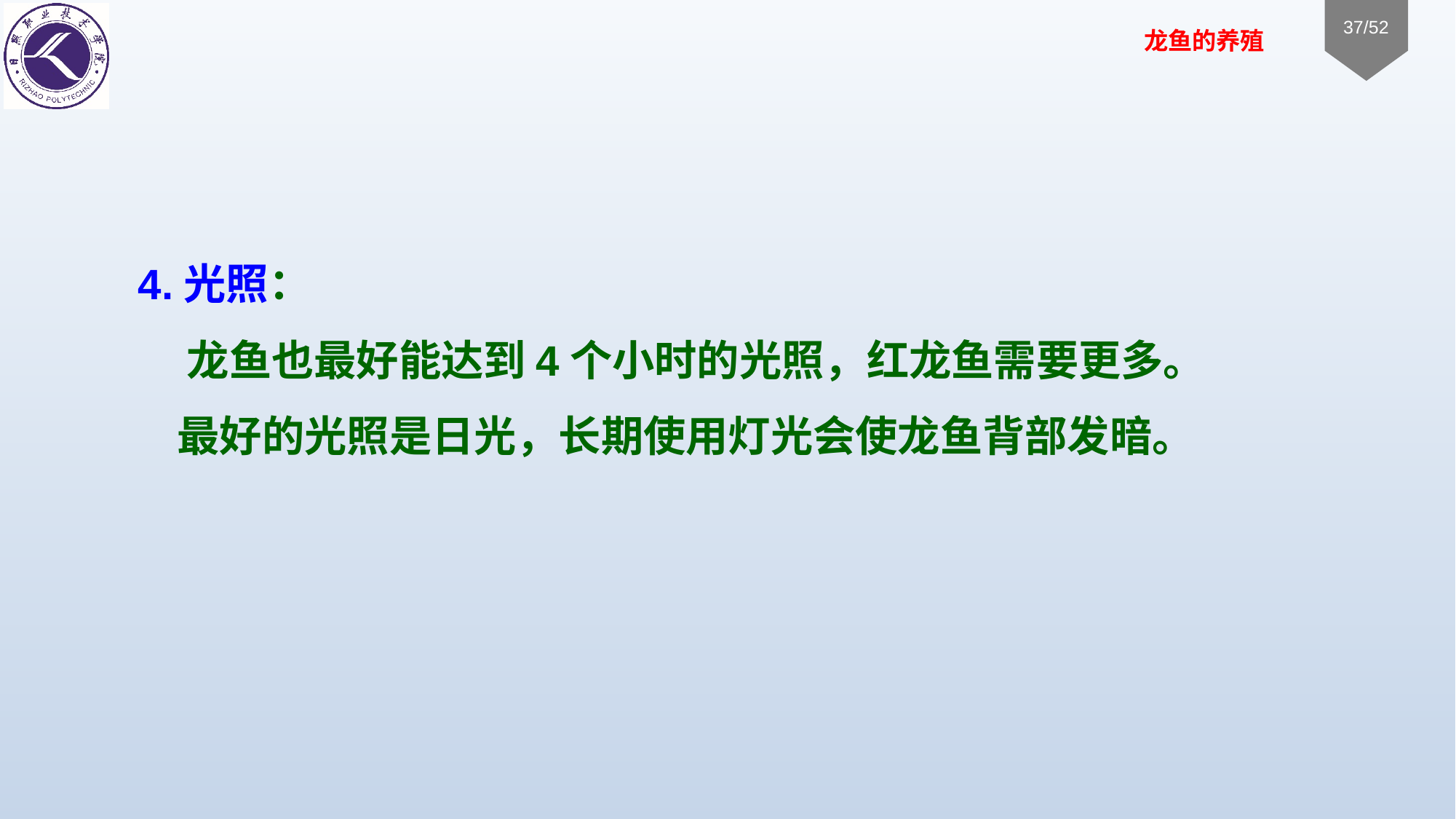

#
4.光照：
    龙鱼也最好能达到4个小时的光照，红龙鱼需要更多。
   最好的光照是日光，长期使用灯光会使龙鱼背部发暗。